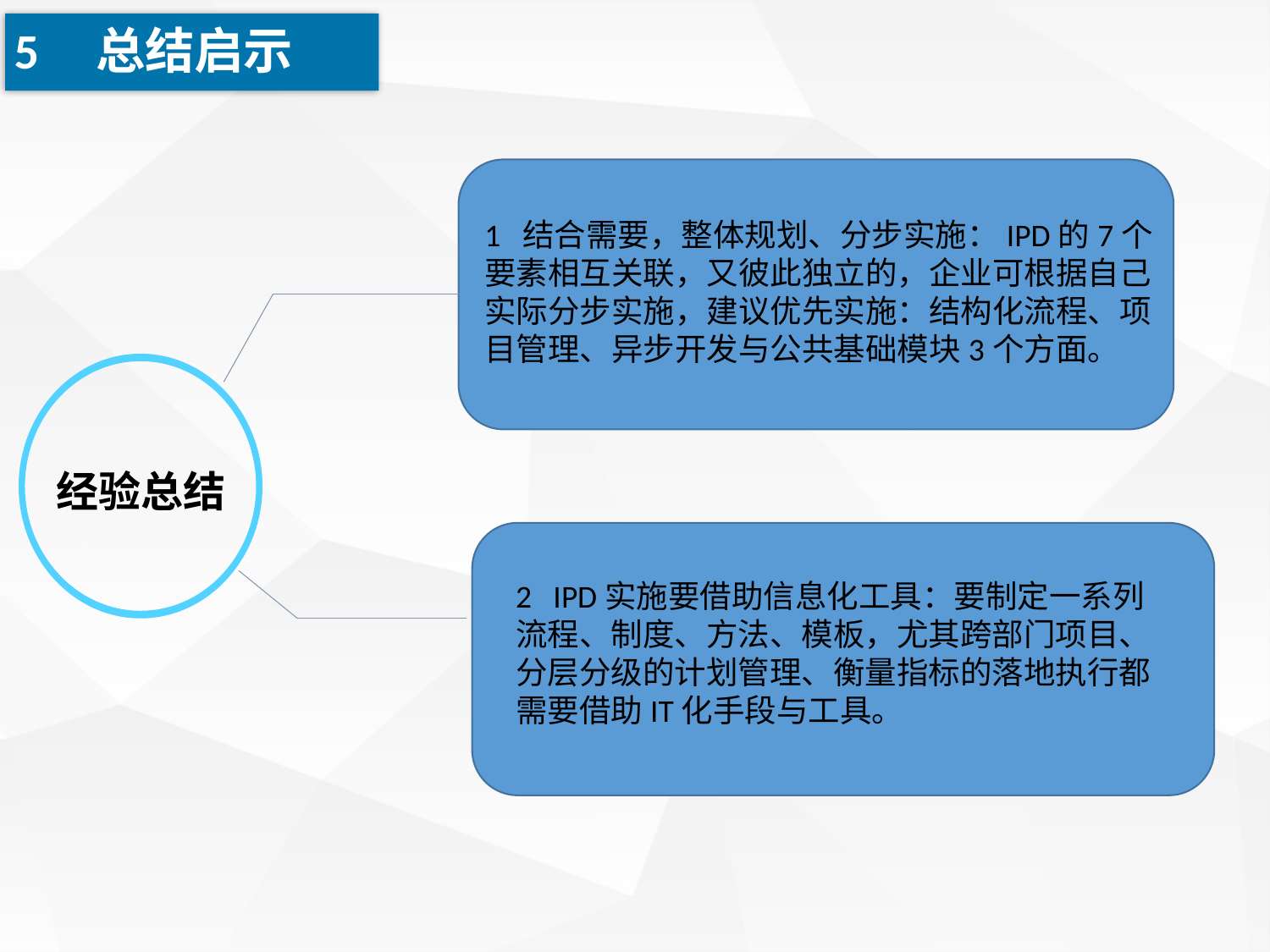

5    总结启示

1  结合需要，整体规划、分步实施：IPD的7个要素相互关联，又彼此独立的，企业可根据自己实际分步实施，建议优先实施：结构化流程、项目管理、异步开发与公共基础模块3个方面。

经验总结

2   IPD实施要借助信息化工具：要制定一系列流程、制度、方法、模板，尤其跨部门项目、分层分级的计划管理、衡量指标的落地执行都需要借助IT化手段与工具。